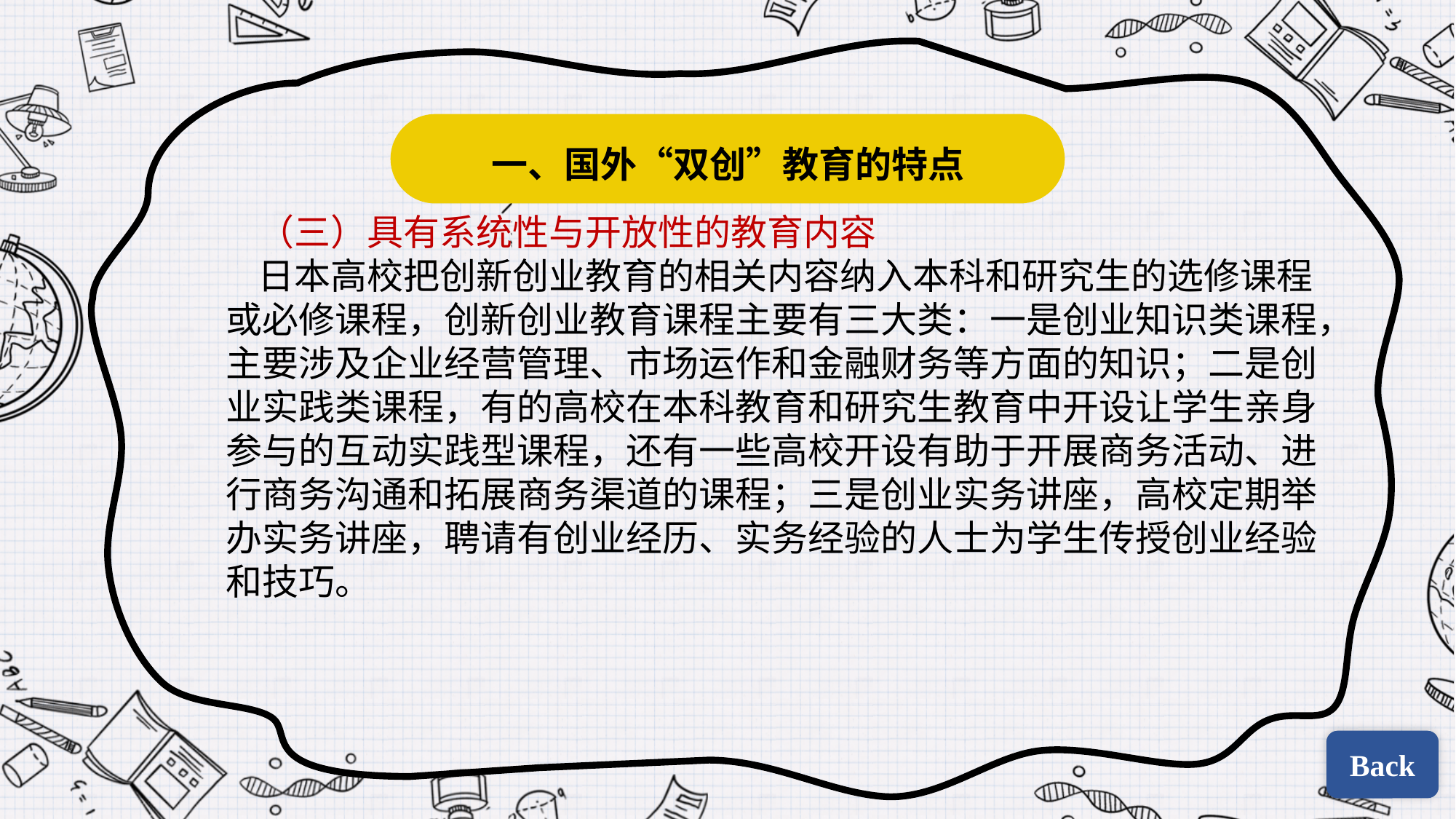

一、国外“双创”教育的特点
（三）具有系统性与开放性的教育内容
日本高校把创新创业教育的相关内容纳入本科和研究生的选修课程或必修课程，创新创业教育课程主要有三大类：一是创业知识类课程，主要涉及企业经营管理、市场运作和金融财务等方面的知识；二是创业实践类课程，有的高校在本科教育和研究生教育中开设让学生亲身参与的互动实践型课程，还有一些高校开设有助于开展商务活动、进行商务沟通和拓展商务渠道的课程；三是创业实务讲座，高校定期举办实务讲座，聘请有创业经历、实务经验的人士为学生传授创业经验和技巧。

Back